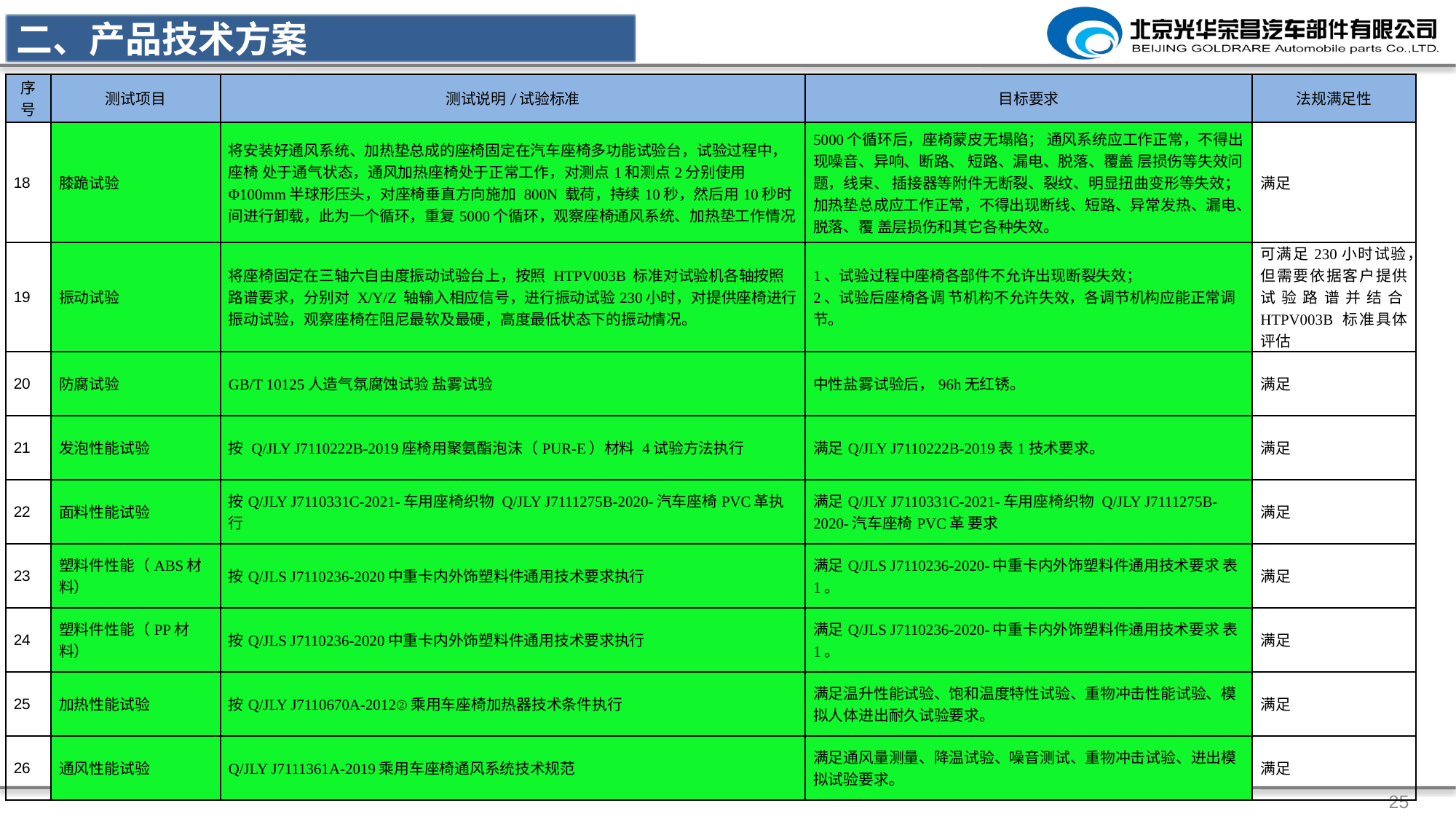

二、产品技术方案
| 序号 | 测试项目 | 测试说明/试验标准 | 目标要求 | 法规满足性 |
| --- | --- | --- | --- | --- |
| 18 | 膝跪试验 | 将安装好通风系统、加热垫总成的座椅固定在汽车座椅多功能试验台，试验过程中，座椅 处于通气状态，通风加热座椅处于正常工作，对测点1和测点2分别使用Φ100mm半球形压头，对座椅垂直方向施加 800N 载荷，持续10秒，然后用10秒时间进行卸载，此为一个循环，重复5000个循环，观察座椅通风系统、加热垫工作情况 | 5000个循环后，座椅蒙皮无塌陷； 通风系统应工作正常，不得出现噪音、异响、断路、 短路、漏电、脱落、覆盖 层损伤等失效问题，线束、 插接器等附件无断裂、裂纹、明显扭曲变形等失效； 加热垫总成应工作正常，不得出现断线、短路、异常发热、漏电、脱落、覆 盖层损伤和其它各种失效。 | 满足 |
| 19 | 振动试验 | 将座椅固定在三轴六自由度振动试验台上，按照 HTPV003B 标准对试验机各轴按照路谱要求，分别对 X/Y/Z 轴输入相应信号，进行振动试验230小时，对提供座椅进行振动试验，观察座椅在阻尼最软及最硬，高度最低状态下的振动情况。 | 1、试验过程中座椅各部件不允许出现断裂失效； 2、试验后座椅各调 节机构不允许失效，各调节机构应能正常调节。 | 可满足230小时试验，但需要依据客户提供试验路谱并结合HTPV003B 标准具体评估 |
| 20 | 防腐试验 | GB/T 10125人造气氛腐蚀试验 盐雾试验 | 中性盐雾试验后，96h无红锈。 | 满足 |
| 21 | 发泡性能试验 | 按 Q/JLY J7110222B-2019座椅用聚氨酯泡沫（PUR-E）材料 4试验方法执行 | 满足Q/JLY J7110222B-2019表1技术要求。 | 满足 |
| 22 | 面料性能试验 | 按Q/JLY J7110331C-2021-车用座椅织物 Q/JLY J7111275B-2020-汽车座椅PVC革执行 | 满足Q/JLY J7110331C-2021-车用座椅织物 Q/JLY J7111275B-2020-汽车座椅PVC革 要求 | 满足 |
| 23 | 塑料件性能（ABS材料） | 按Q/JLS J7110236-2020中重卡内外饰塑料件通用技术要求执行 | 满足Q/JLS J7110236-2020-中重卡内外饰塑料件通用技术要求 表1。 | 满足 |
| 24 | 塑料件性能（PP材料） | 按Q/JLS J7110236-2020中重卡内外饰塑料件通用技术要求执行 | 满足Q/JLS J7110236-2020-中重卡内外饰塑料件通用技术要求 表1。 | 满足 |
| 25 | 加热性能试验 | 按Q/JLY J7110670A-2012②乘用车座椅加热器技术条件执行 | 满足温升性能试验、饱和温度特性试验、重物冲击性能试验、模拟人体进出耐久试验要求。 | 满足 |
| 26 | 通风性能试验 | Q/JLY J7111361A-2019乘用车座椅通风系统技术规范 | 满足通风量测量、降温试验、噪音测试、重物冲击试验、进出模拟试验要求。 | 满足 |